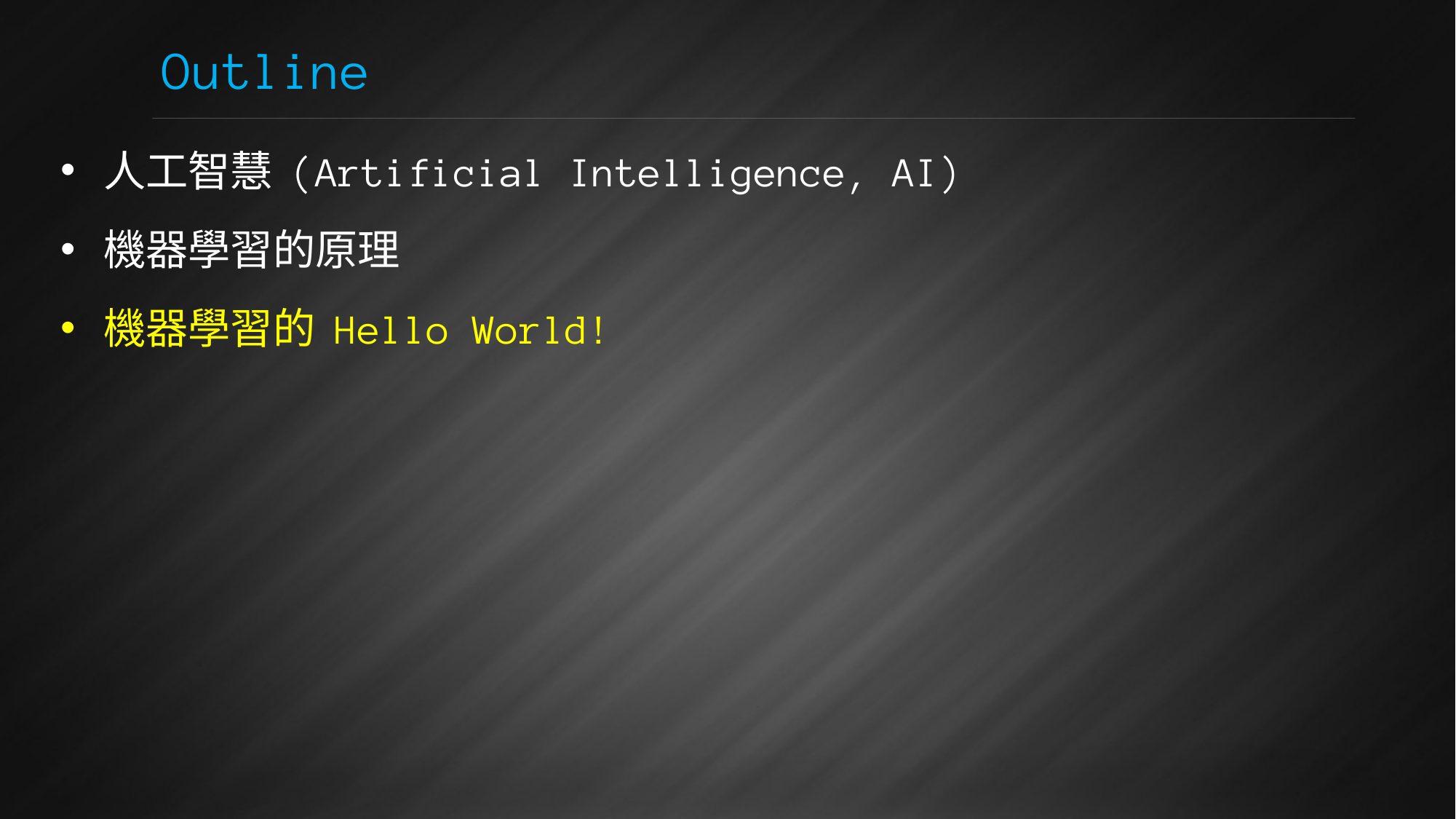

# Outline
人工智慧 (Artificial Intelligence, AI)
機器學習的原理
機器學習的 Hello World!